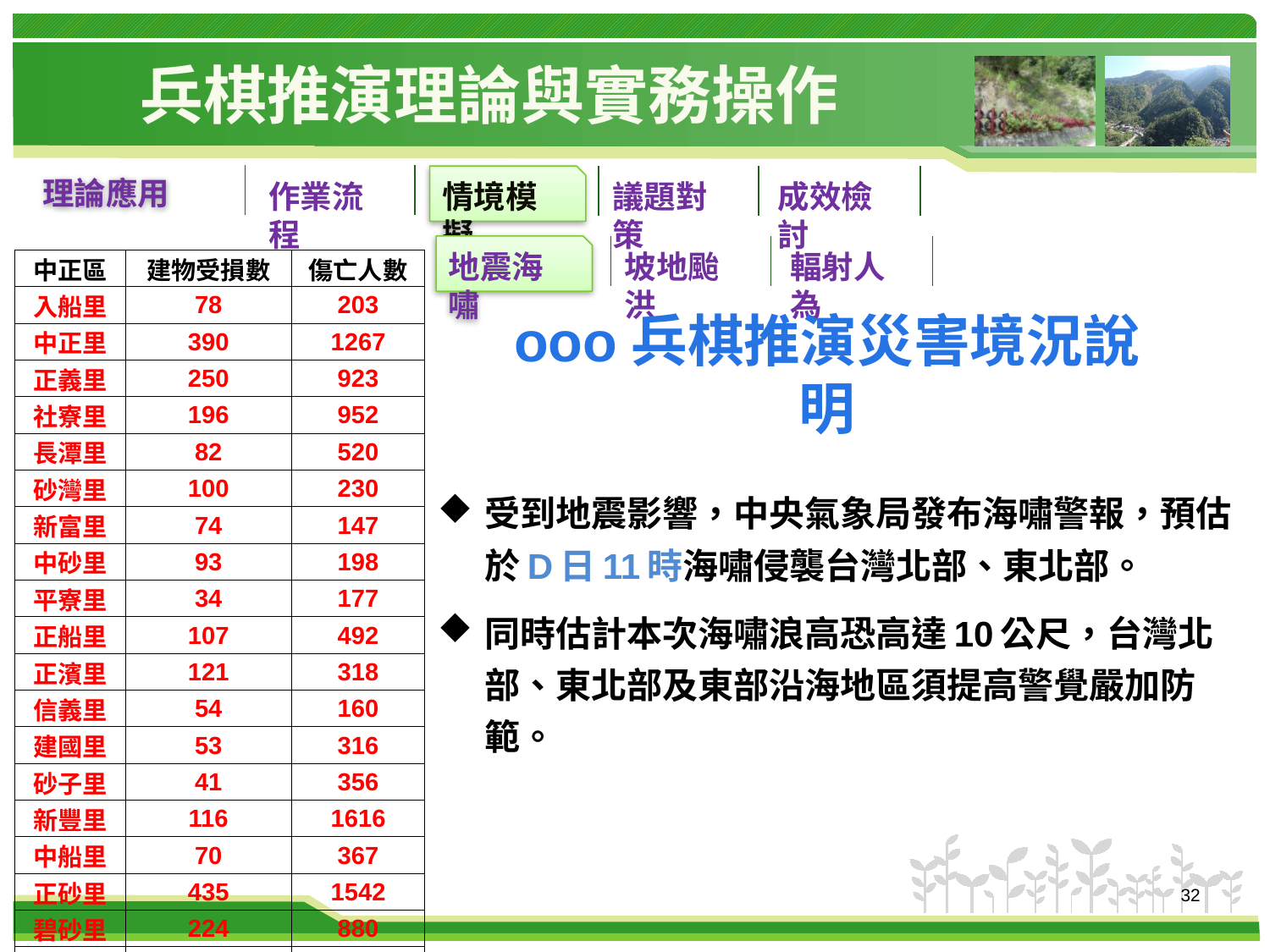

# 兵棋推演理論與實務操作
理論應用
情境模擬
作業流程
議題對策
成效檢討
地震海嘯
坡地颱洪
輻射人為
| 中正區 | 建物受損數 | 傷亡人數 |
| --- | --- | --- |
| 入船里 | 78 | 203 |
| 中正里 | 390 | 1267 |
| 正義里 | 250 | 923 |
| 社寮里 | 196 | 952 |
| 長潭里 | 82 | 520 |
| 砂灣里 | 100 | 230 |
| 新富里 | 74 | 147 |
| 中砂里 | 93 | 198 |
| 平寮里 | 34 | 177 |
| 正船里 | 107 | 492 |
| 正濱里 | 121 | 318 |
| 信義里 | 54 | 160 |
| 建國里 | 53 | 316 |
| 砂子里 | 41 | 356 |
| 新豐里 | 116 | 1616 |
| 中船里 | 70 | 367 |
| 正砂里 | 435 | 1542 |
| 碧砂里 | 224 | 880 |
| 德義里 | 157 | 1100 |
| 和憲里 | 59 | 107 |
ooo兵棋推演災害境況說明
受到地震影響，中央氣象局發布海嘯警報，預估於D日11時海嘯侵襲台灣北部、東北部。
同時估計本次海嘯浪高恐高達10公尺，台灣北部、東北部及東部沿海地區須提高警覺嚴加防範。
32